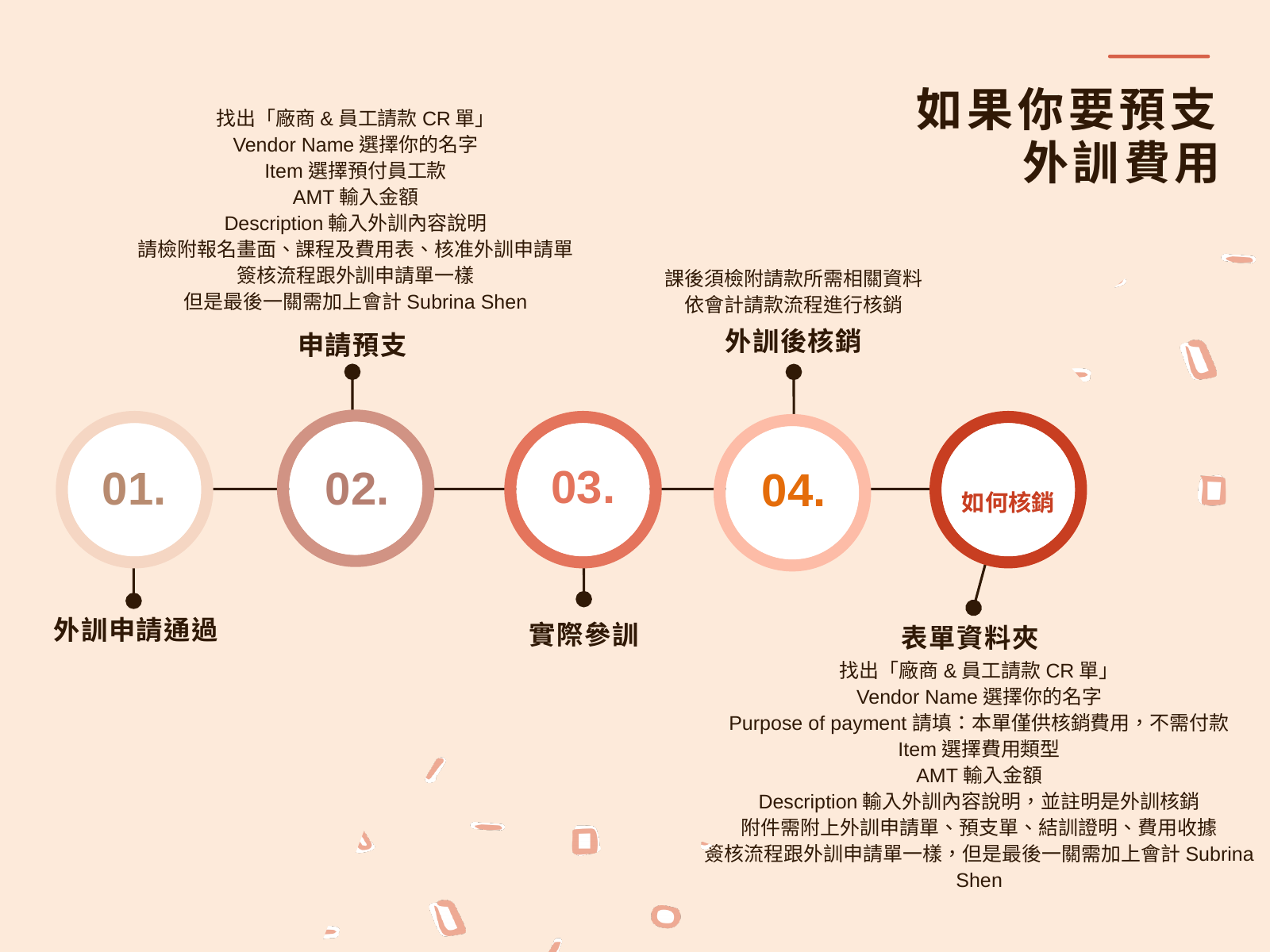

如果你要預支外訓費用
找出「廠商&員工請款CR單」
Vendor Name選擇你的名字
Item選擇預付員工款
AMT輸入金額
Description輸入外訓內容說明
請檢附報名畫面、課程及費用表、核准外訓申請單
簽核流程跟外訓申請單一樣
但是最後一關需加上會計Subrina Shen

課後須檢附請款所需相關資料
依會計請款流程進行核銷
外訓後核銷
申請預支

03.
02.
01.
04.
如何核銷

外訓申請通過
實際參訓
表單資料夾
找出「廠商&員工請款CR單」
Vendor Name選擇你的名字
Purpose of payment請填：本單僅供核銷費用，不需付款
Item選擇費用類型
AMT輸入金額
Description輸入外訓內容說明，並註明是外訓核銷
附件需附上外訓申請單、預支單、結訓證明、費用收據
簽核流程跟外訓申請單一樣，但是最後一關需加上會計Subrina Shen